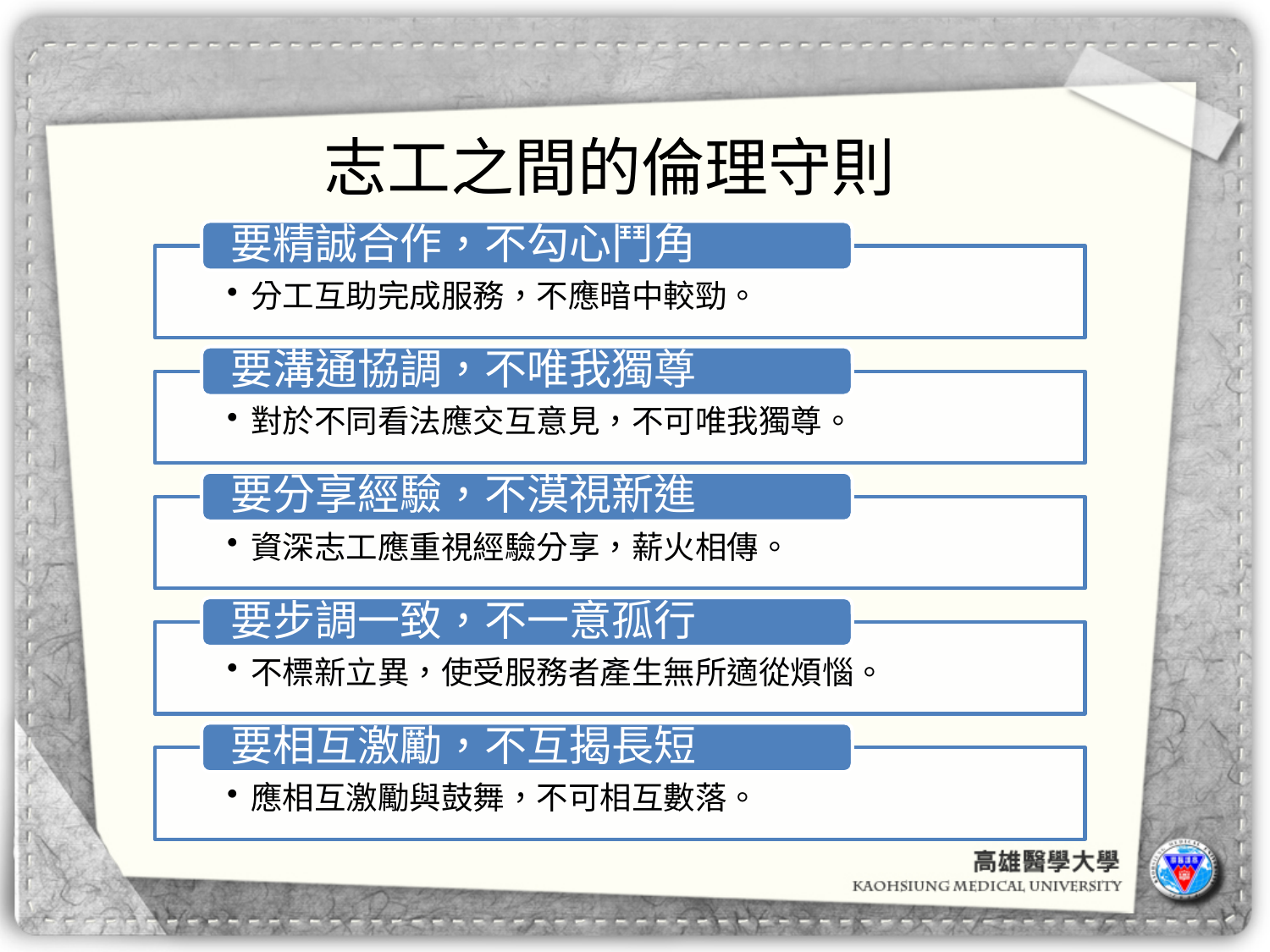

# 志工之間的倫理守則
分工互助完成服務，不應暗中較勁。
要精誠合作，不勾心鬥角
對於不同看法應交互意見，不可唯我獨尊。
要溝通協調，不唯我獨尊
資深志工應重視經驗分享，薪火相傳。
要分享經驗，不漠視新進
不標新立異，使受服務者產生無所適從煩惱。
要步調一致，不一意孤行
應相互激勵與鼓舞，不可相互數落。
要相互激勵，不互揭長短